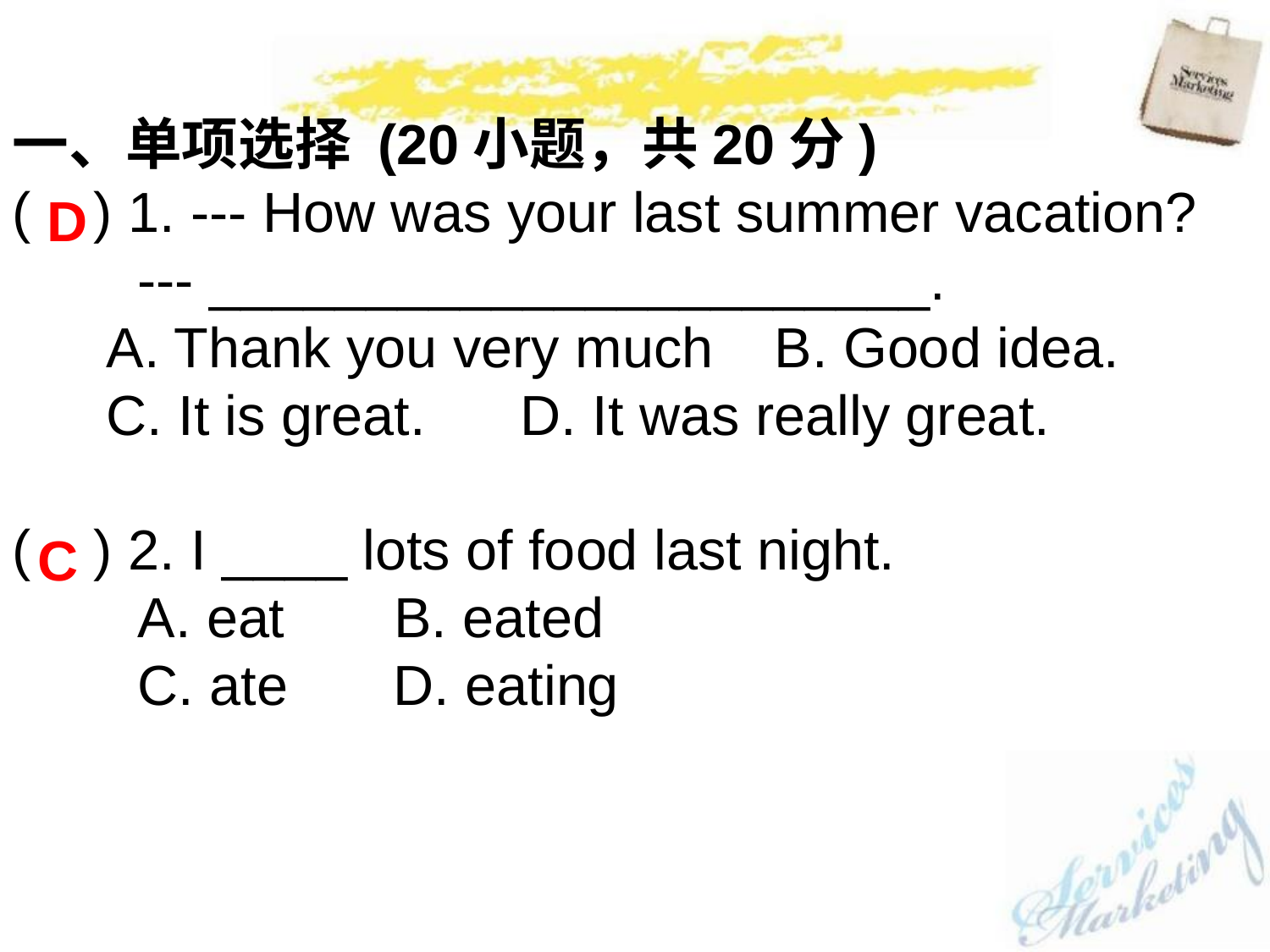

一、单项选择 (20小题，共20分)
(    ) 1. --- How was your last summer vacation?
        --- _______________________.
      A. Thank you very much	B. Good idea.
      C. It is great.	D. It was really great.

(    ) 2. I ____ lots of food last night.
        A. eat       B. eated
        C. ate	D. eating
D
C